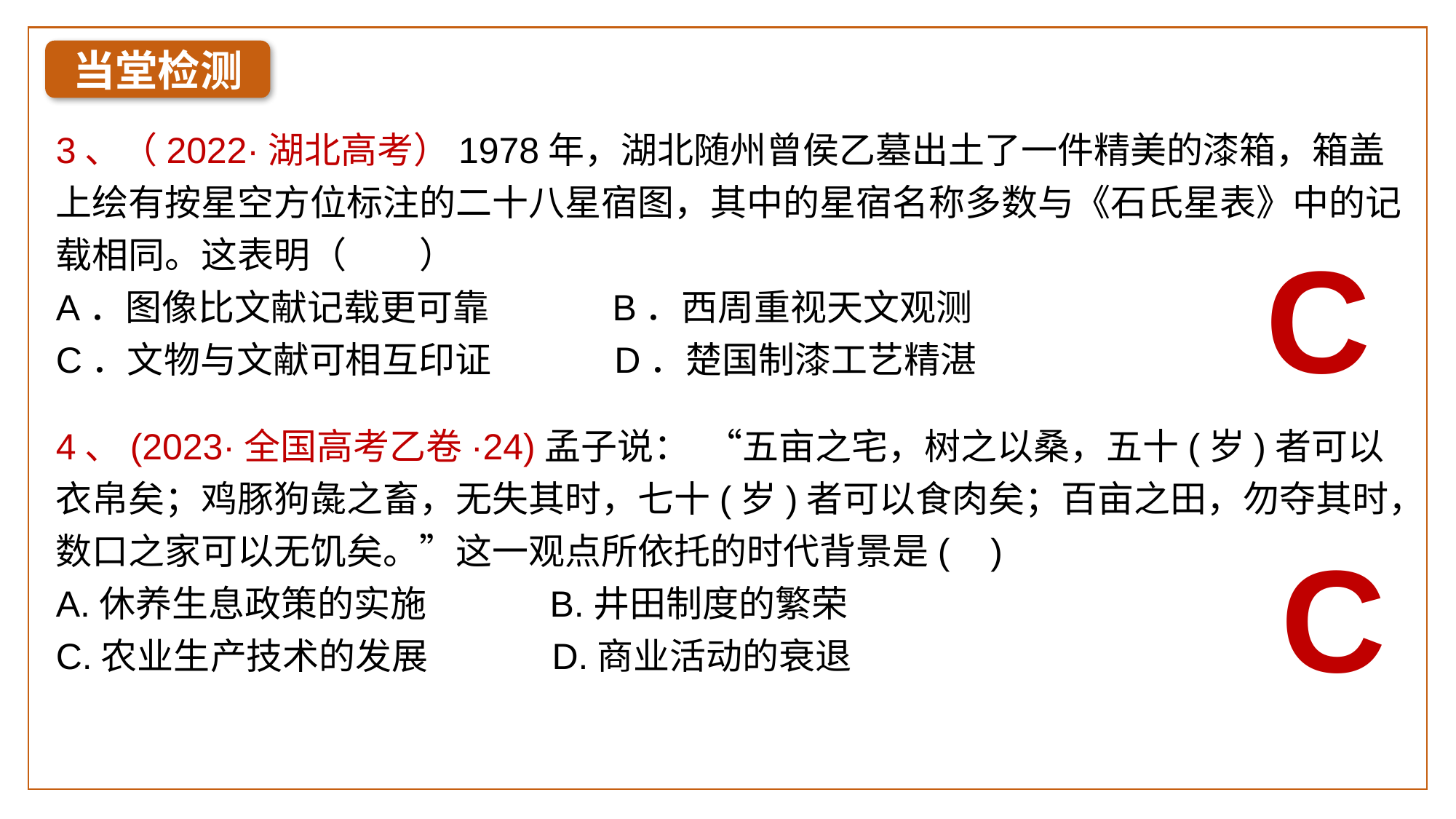

当堂检测
3、（2022·湖北高考）1978年，湖北随州曾侯乙墓出土了一件精美的漆箱，箱盖上绘有按星空方位标注的二十八星宿图，其中的星宿名称多数与《石氏星表》中的记载相同。这表明（　　）
A．图像比文献记载更可靠              B．西周重视天文观测
C．文物与文献可相互印证              D．楚国制漆工艺精湛
C
4、(2023·全国高考乙卷·24)孟子说：  “五亩之宅，树之以桑，五十(岁)者可以衣帛矣；鸡豚狗彘之畜，无失其时，七十(岁)者可以食肉矣；百亩之田，勿夺其时，数口之家可以无饥矣。”这一观点所依托的时代背景是(    )
A.休养生息政策的实施              B.井田制度的繁荣
C.农业生产技术的发展              D.商业活动的衰退
C